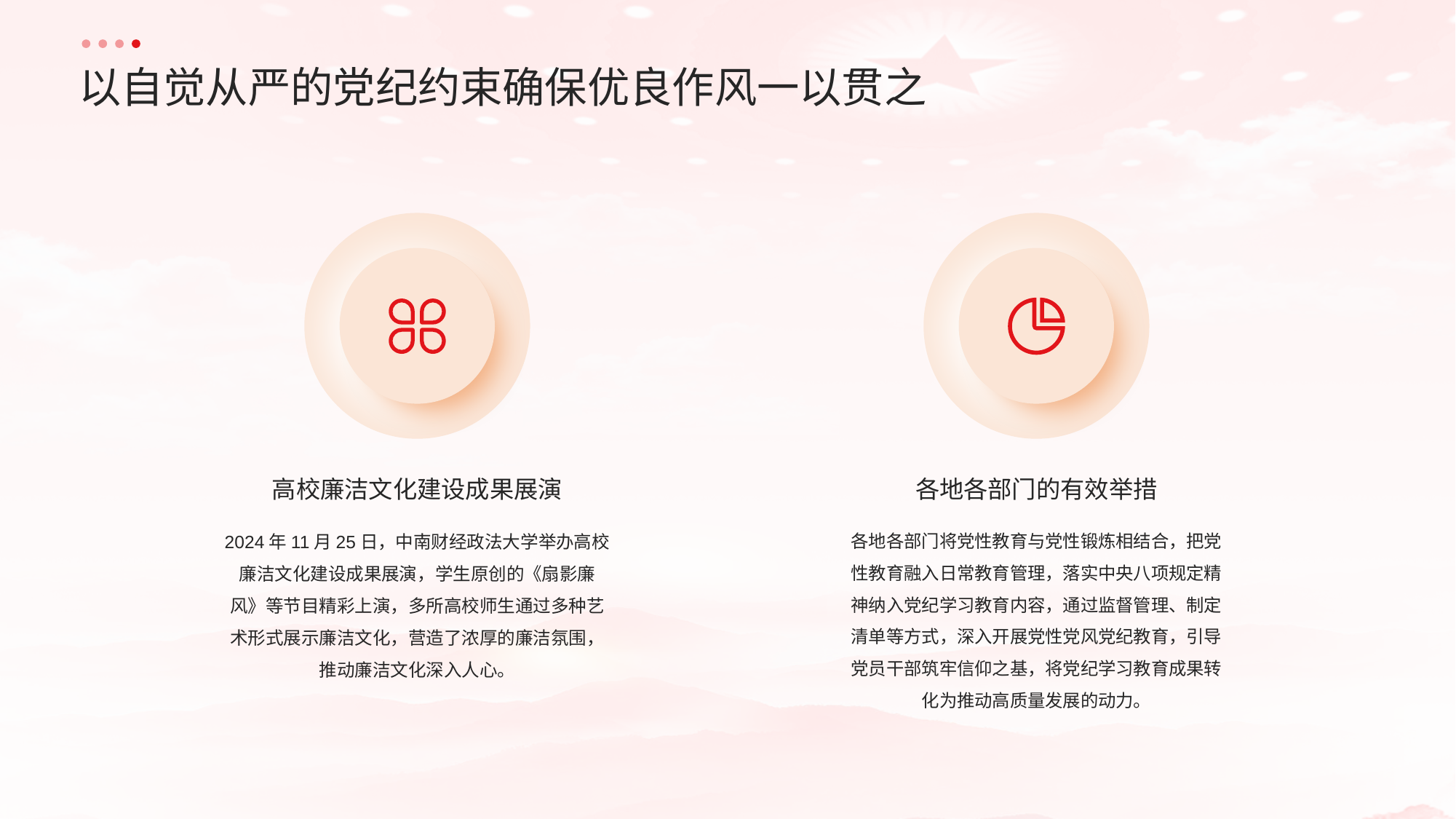

以自觉从严的党纪约束确保优良作风一以贯之

高校廉洁文化建设成果展演
各地各部门的有效举措
2024年11月25日，中南财经政法大学举办高校廉洁文化建设成果展演，学生原创的《扇影廉风》等节目精彩上演，多所高校师生通过多种艺术形式展示廉洁文化，营造了浓厚的廉洁氛围，推动廉洁文化深入人心。
各地各部门将党性教育与党性锻炼相结合，把党性教育融入日常教育管理，落实中央八项规定精神纳入党纪学习教育内容，通过监督管理、制定清单等方式，深入开展党性党风党纪教育，引导党员干部筑牢信仰之基，将党纪学习教育成果转化为推动高质量发展的动力。